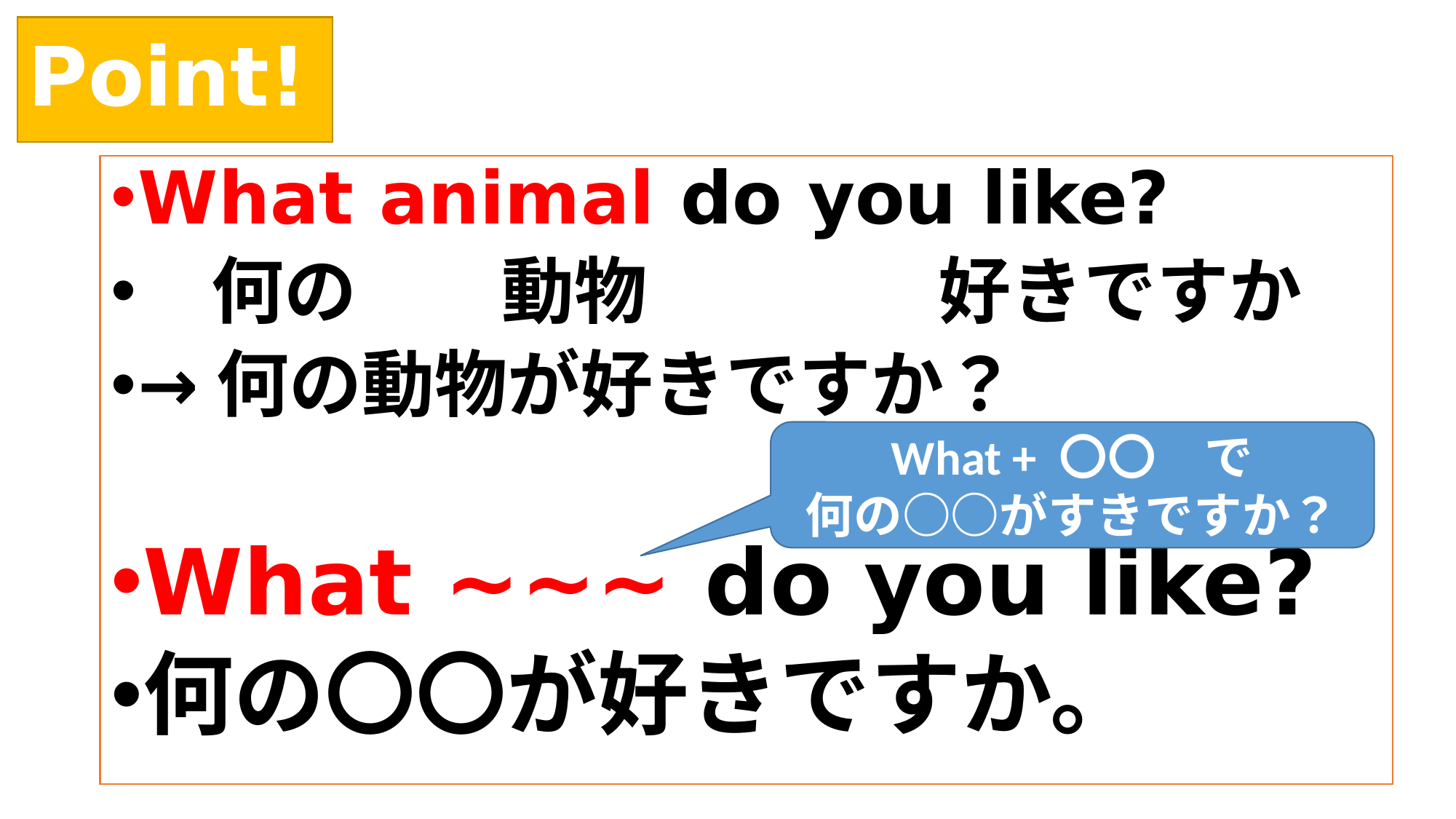

# Point!
What animal do you like?
　何の　　動物　　　　好きですか
→何の動物が好きですか？

What ~~~ do you like?
何の〇〇が好きですか。

What + 〇〇　で
何の○○がすきですか？